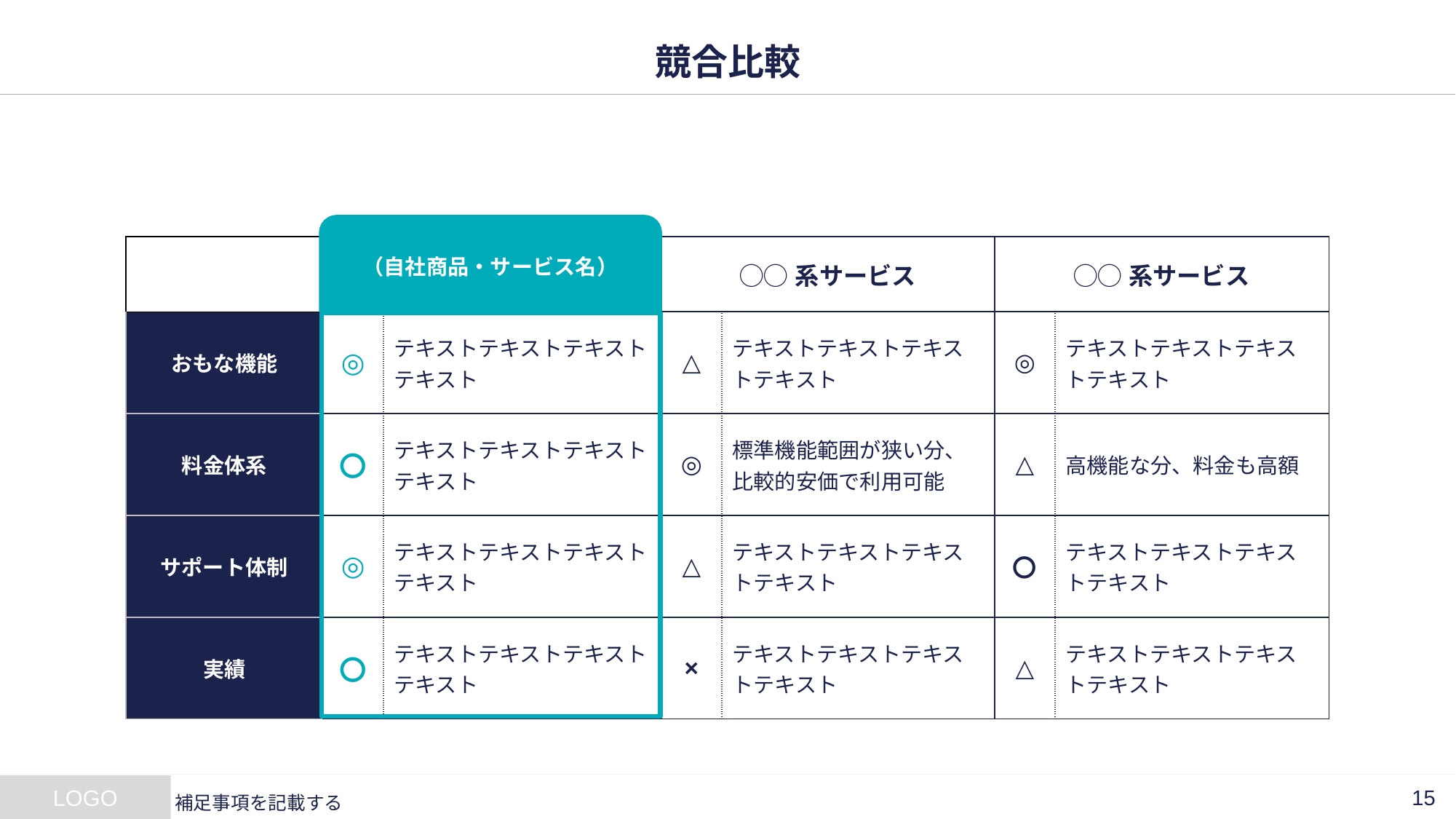

# 競合比較

（自社商品・サービス名）
|  | （商品・サービス名） |  | ◯◯系サービス |  | ◯◯系サービス |  |
| --- | --- | --- | --- | --- | --- | --- |
| おもな機能 | ◎ | テキストテキストテキストテキスト | △ | テキストテキストテキストテキスト | ◎ | テキストテキストテキストテキスト |
| 料金体系 | 〇 | テキストテキストテキストテキスト | ◎ | 標準機能範囲が狭い分、 比較的安価で利用可能 | △ | 高機能な分、料金も高額 |
| サポート体制 | ◎ | テキストテキストテキストテキスト | △ | テキストテキストテキストテキスト | 〇 | テキストテキストテキストテキスト |
| 実績 | 〇 | テキストテキストテキストテキスト | × | テキストテキストテキストテキスト | △ | テキストテキストテキストテキスト |

補足事項を記載する
15